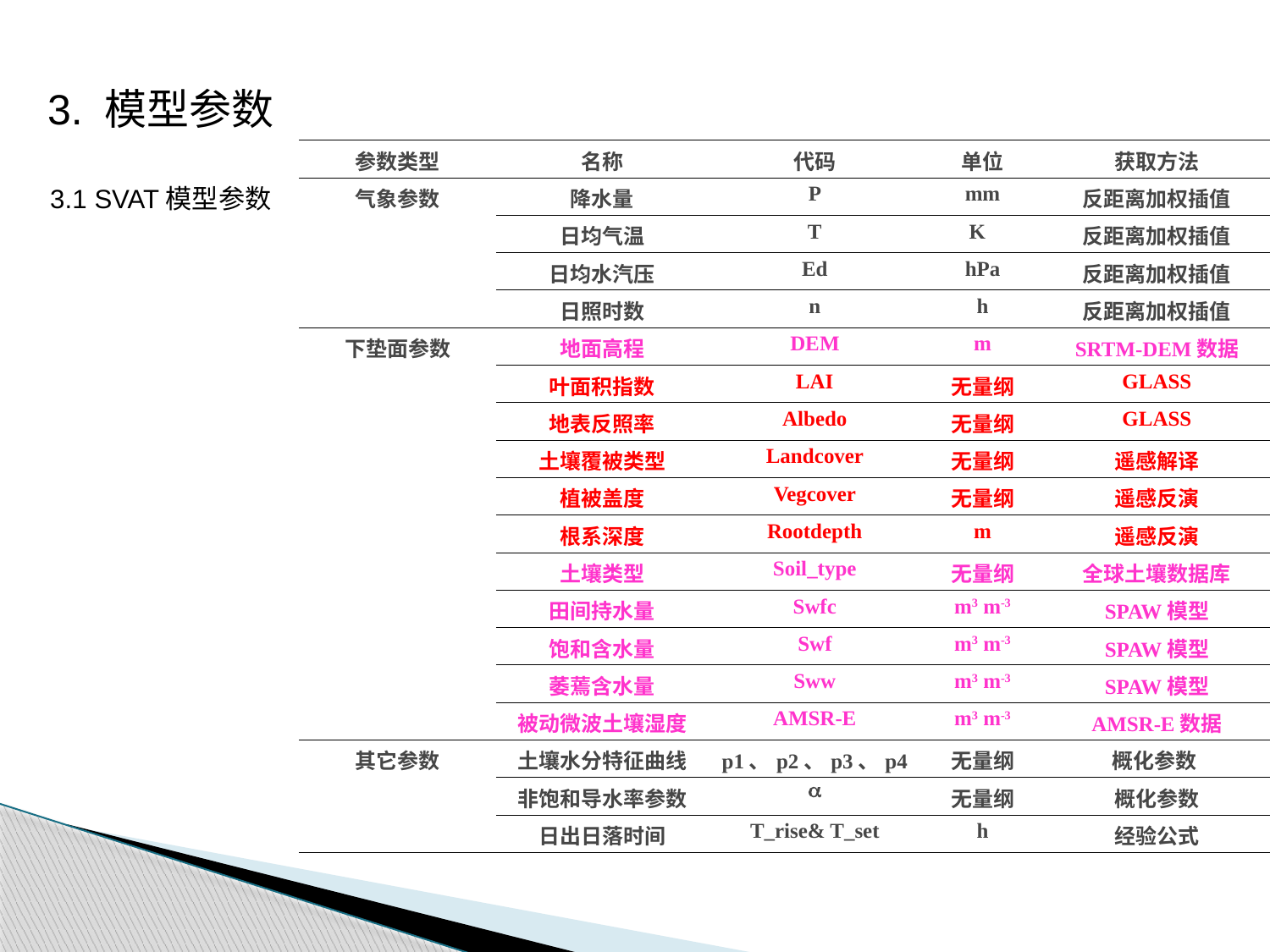

3. 模型参数
| 参数类型 | 名称 | 代码 | 单位 | 获取方法 |
| --- | --- | --- | --- | --- |
| 气象参数 | 降水量 | P | mm | 反距离加权插值 |
|  | 日均气温 | T | K | 反距离加权插值 |
|  | 日均水汽压 | Ed | hPa | 反距离加权插值 |
|  | 日照时数 | n | h | 反距离加权插值 |
| 下垫面参数 | 地面高程 | DEM | m | SRTM-DEM数据 |
|  | 叶面积指数 | LAI | 无量纲 | GLASS |
|  | 地表反照率 | Albedo | 无量纲 | GLASS |
|  | 土壤覆被类型 | Landcover | 无量纲 | 遥感解译 |
|  | 植被盖度 | Vegcover | 无量纲 | 遥感反演 |
|  | 根系深度 | Rootdepth | m | 遥感反演 |
|  | 土壤类型 | Soil\_type | 无量纲 | 全球土壤数据库 |
|  | 田间持水量 | Swfc | m3 m-3 | SPAW模型 |
|  | 饱和含水量 | Swf | m3 m-3 | SPAW模型 |
|  | 萎蔫含水量 | Sww | m3 m-3 | SPAW模型 |
|  | 被动微波土壤湿度 | AMSR-E | m3 m-3 | AMSR-E数据 |
| 其它参数 | 土壤水分特征曲线 | p1、p2、p3、p4 | 无量纲 | 概化参数 |
|  | 非饱和导水率参数 | α | 无量纲 | 概化参数 |
|  | 日出日落时间 | T\_rise& T\_set | h | 经验公式 |
3.1 SVAT模型参数